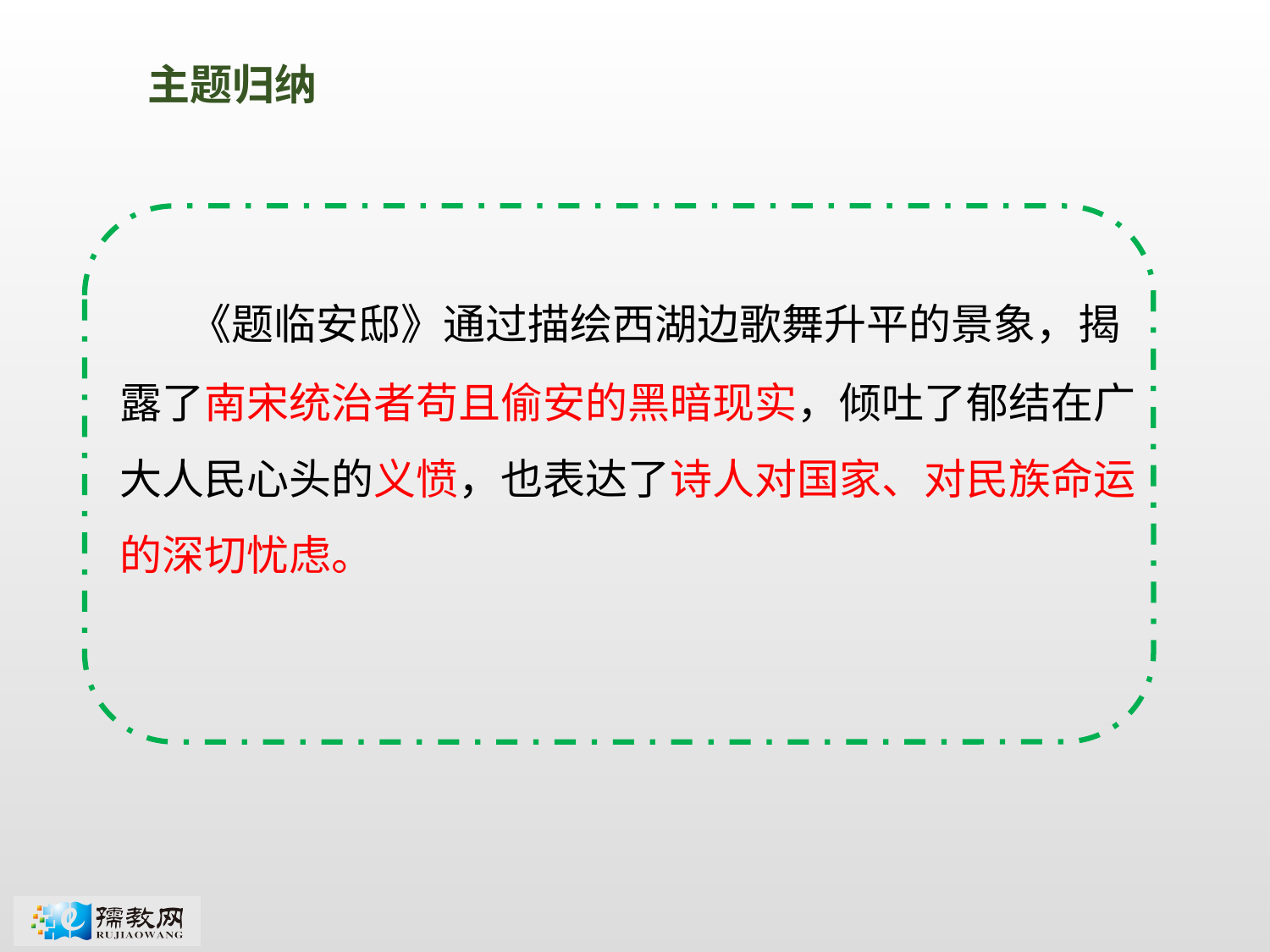

主题归纳

　 《题临安邸》通过描绘西湖边歌舞升平的景象，揭露了南宋统治者苟且偷安的黑暗现实，倾吐了郁结在广大人民心头的义愤，也表达了诗人对国家、对民族命运的深切忧虑。